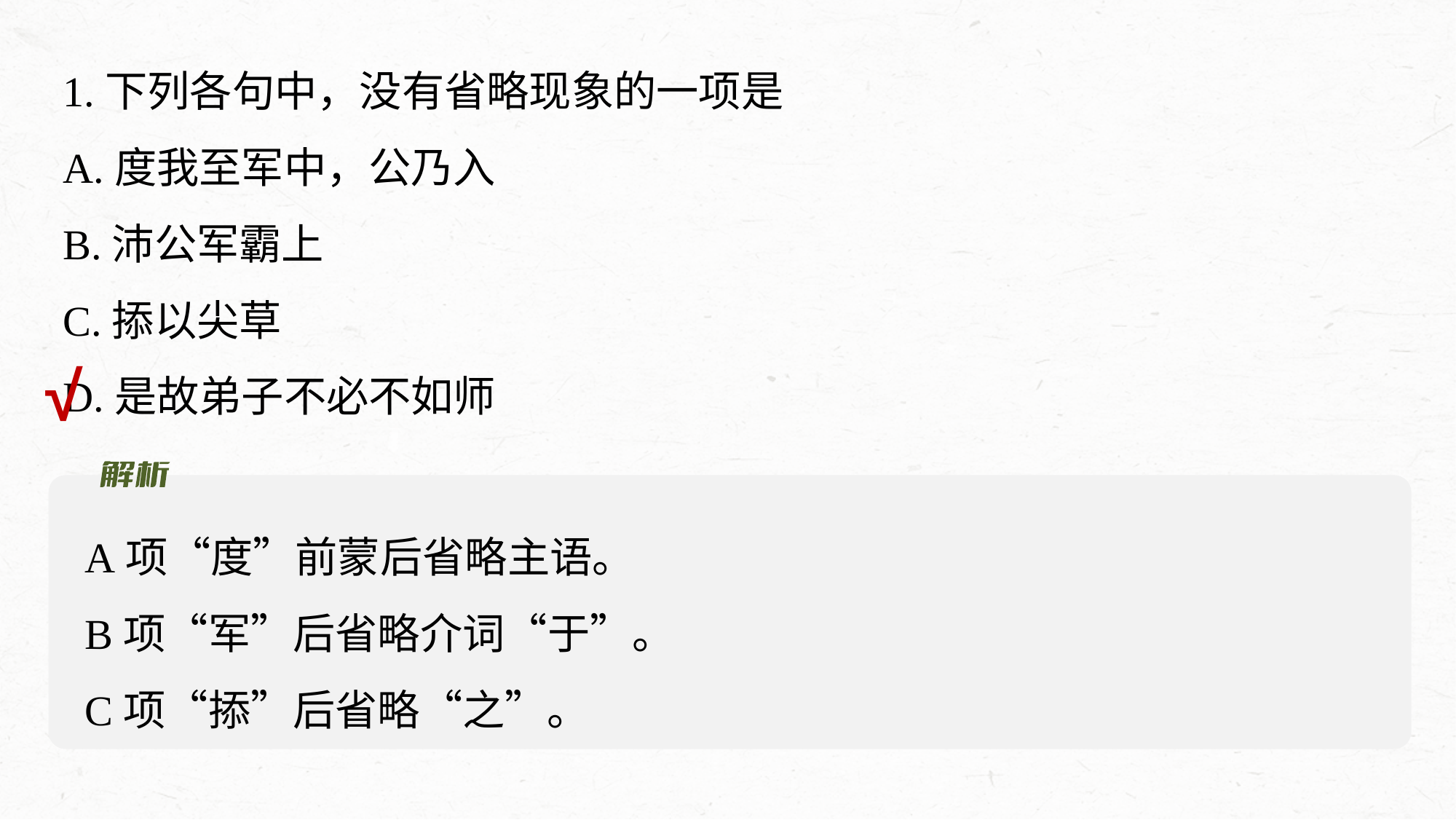

1.下列各句中，没有省略现象的一项是
A.度我至军中，公乃入
B.沛公军霸上
C.掭以尖草
D.是故弟子不必不如师
√

A项“度”前蒙后省略主语。
B项“军”后省略介词“于”。
C项“掭”后省略“之”。